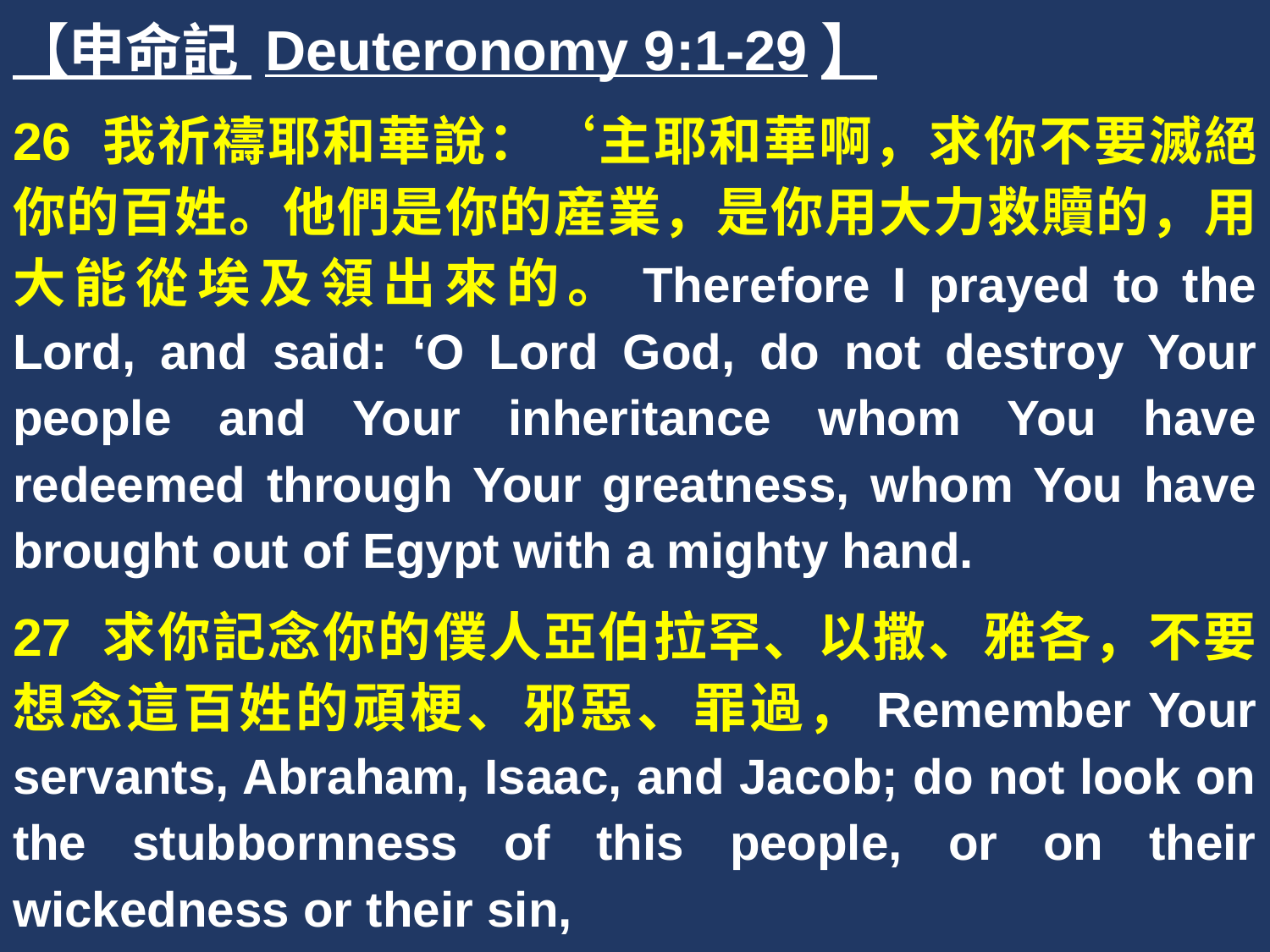

【申命記 Deuteronomy 9:1-29】
26 我祈禱耶和華說：‘主耶和華啊，求你不要滅絕你的百姓。他們是你的産業，是你用大力救贖的，用大能從埃及領出來的。Therefore I prayed to the Lord, and said: ‘O Lord God, do not destroy Your people and Your inheritance whom You have redeemed through Your greatness, whom You have brought out of Egypt with a mighty hand.
27 求你記念你的僕人亞伯拉罕、以撒、雅各，不要想念這百姓的頑梗、邪惡、罪過，Remember Your servants, Abraham, Isaac, and Jacob; do not look on the stubbornness of this people, or on their wickedness or their sin,